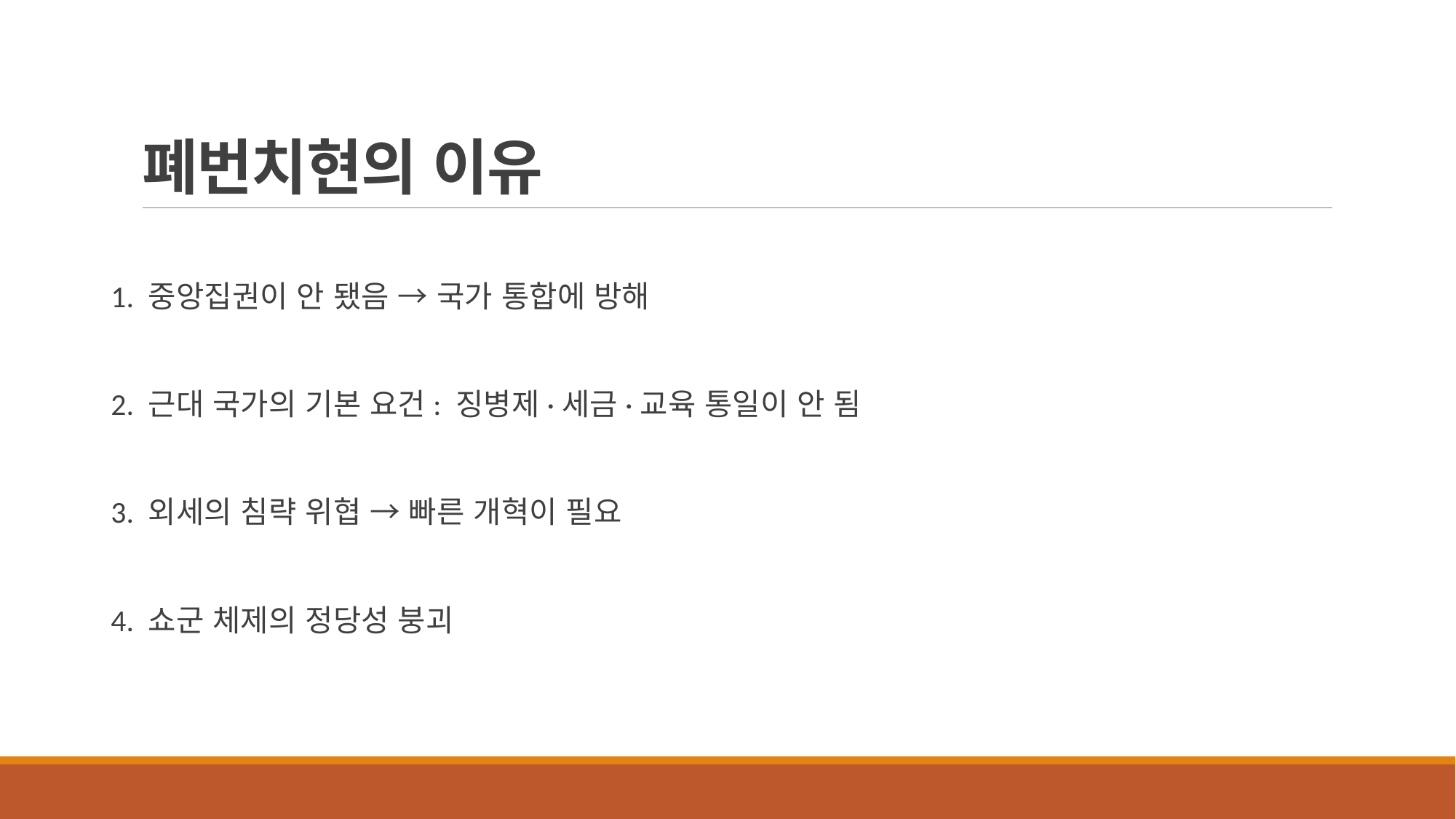

# 폐번치현의 이유

1. 중앙집권이 안 됐음 → 국가 통합에 방해

2. 근대 국가의 기본 요건: 징병제·세금·교육 통일이 안 됨

3. 외세의 침략 위협 → 빠른 개혁이 필요

4. 쇼군 체제의 정당성 붕괴